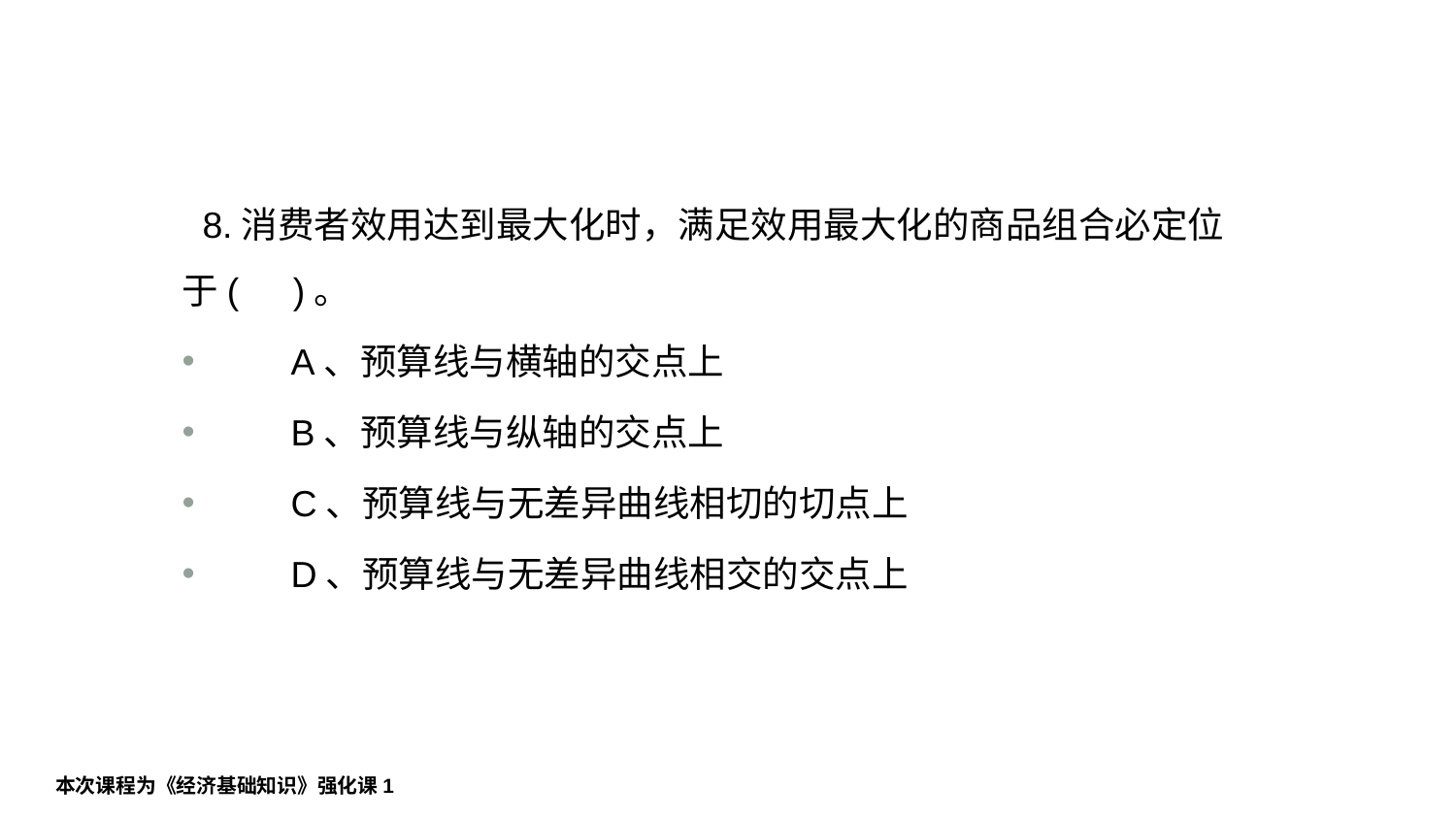

#
  8.消费者效用达到最大化时，满足效用最大化的商品组合必定位于(　)。
　　A、预算线与横轴的交点上
　　B、预算线与纵轴的交点上
　　C、预算线与无差异曲线相切的切点上
　　D、预算线与无差异曲线相交的交点上